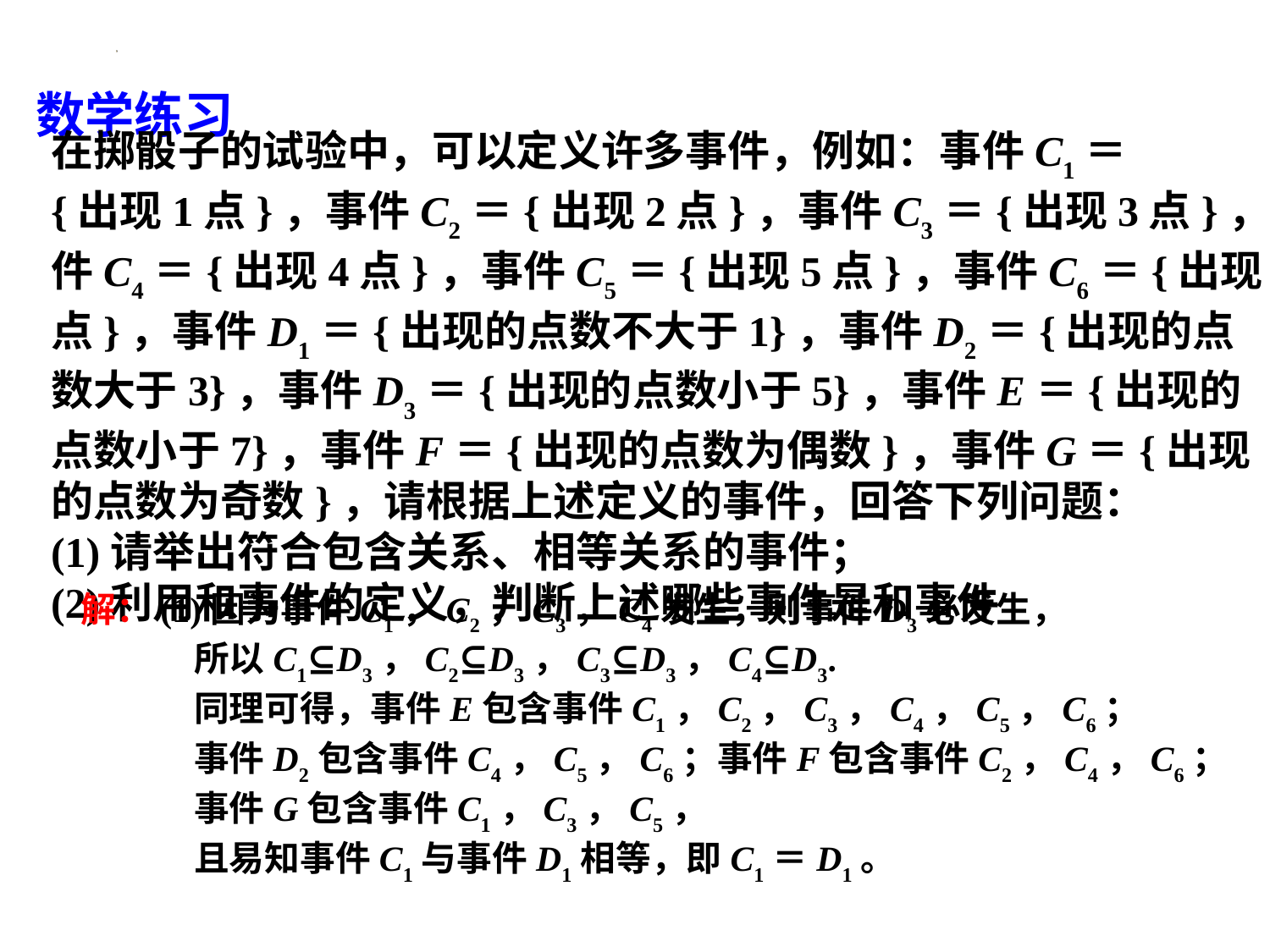

数学练习
在掷骰子的试验中，可以定义许多事件，例如：事件C1＝
{出现1点}，事件C2＝{出现2点}，事件C3＝{出现3点}，事
件C4＝{出现4点}，事件C5＝{出现5点}，事件C6＝{出现6
点}，事件D1＝{出现的点数不大于1}，事件D2＝{出现的点
数大于3}，事件D3＝{出现的点数小于5}，事件E＝{出现的
点数小于7}，事件F＝{出现的点数为偶数}，事件G＝{出现
的点数为奇数}，请根据上述定义的事件，回答下列问题：
(1)请举出符合包含关系、相等关系的事件；
(2)利用和事件的定义，判断上述哪些事件是和事件
解：(1)因为事件C1，C2，C3，C4发生，则事件D3必发生，
             所以C1⊆D3，C2⊆D3，C3⊆D3，C4⊆D3.
             同理可得，事件E包含事件C1，C2，C3，C4，C5，C6；
             事件D2包含事件C4，C5，C6；事件F包含事件C2，C4，C6；
             事件G包含事件C1，C3，C5，
             且易知事件C1与事件D1相等，即C1＝D1。